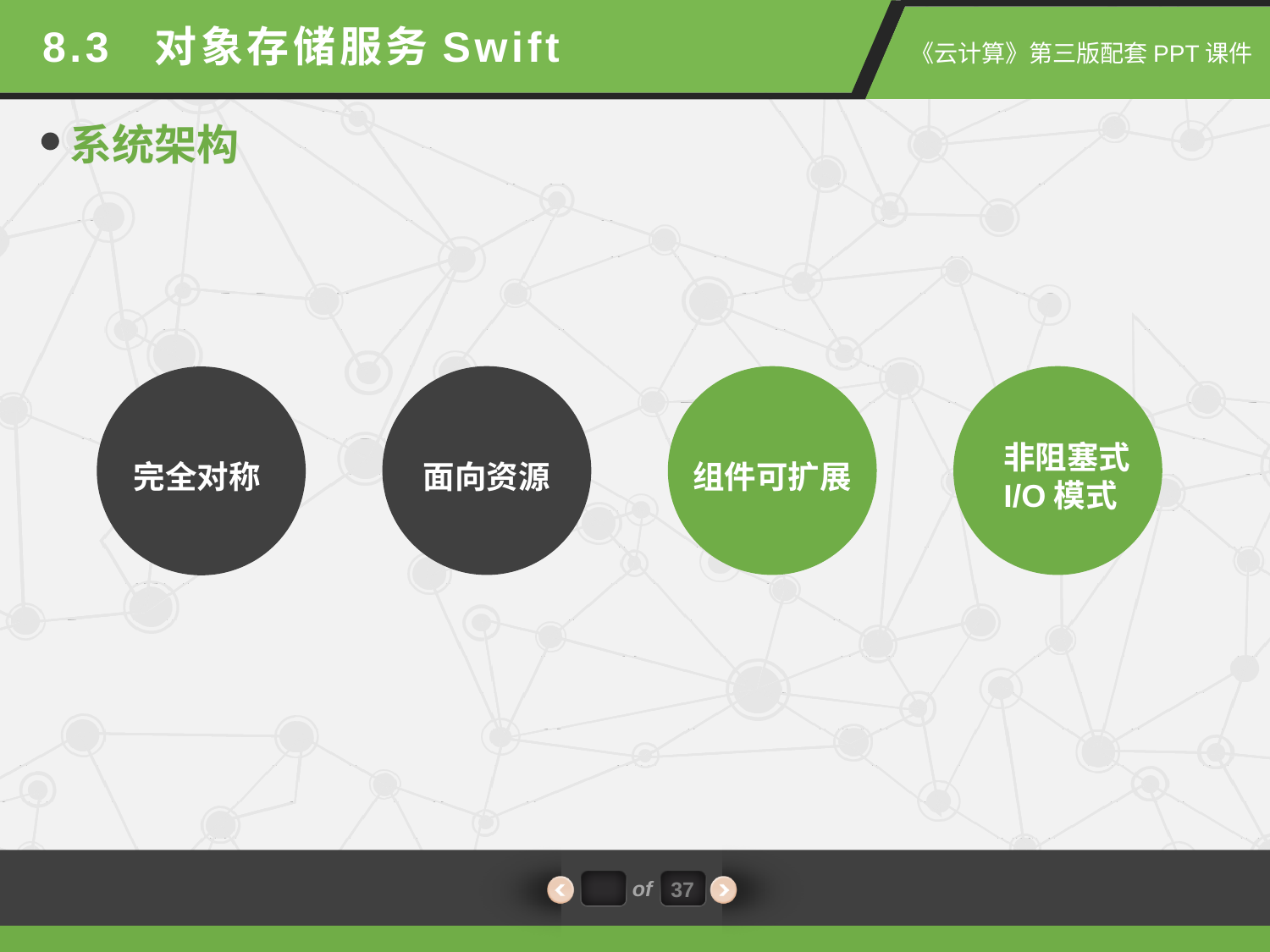

8.3  对象存储服务Swift
系统架构

非阻塞式
I/O模式
完全对称
面向资源
组件可扩展
17